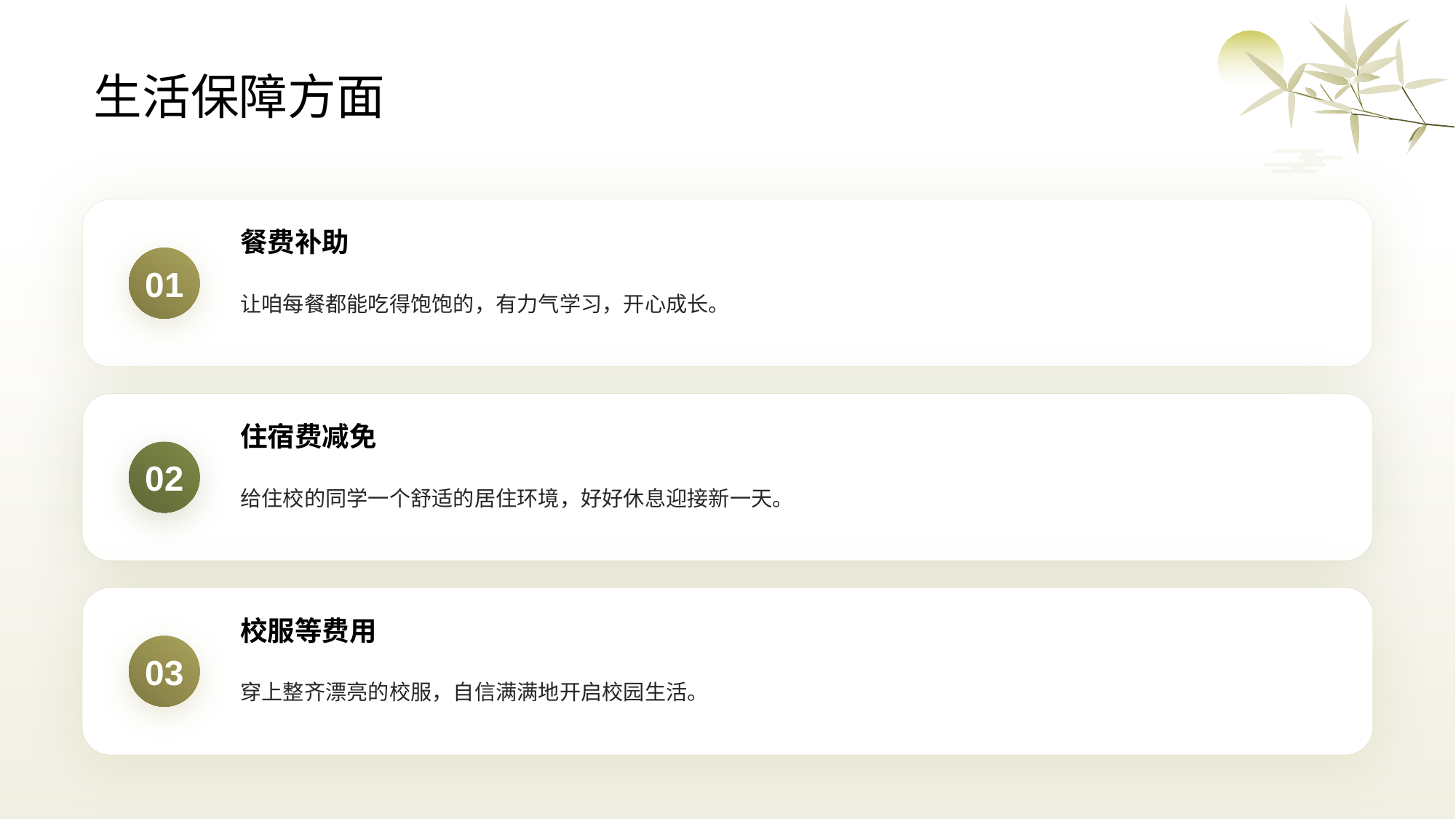

# 生活保障方面
餐费补助
让咱每餐都能吃得饱饱的，有力气学习，开心成长。
住宿费减免
给住校的同学一个舒适的居住环境，好好休息迎接新一天。
校服等费用
穿上整齐漂亮的校服，自信满满地开启校园生活。